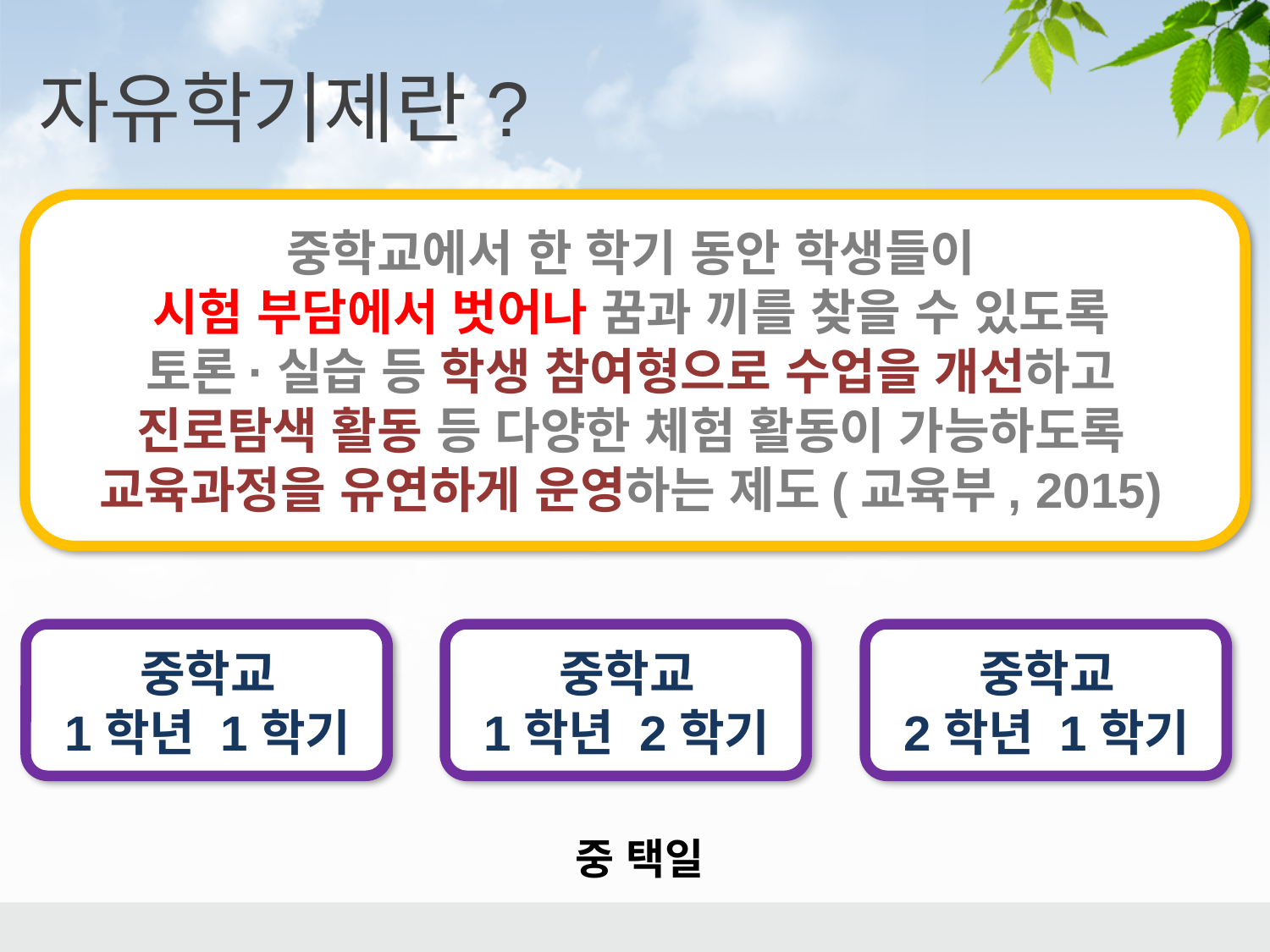

자유학기제란?

중학교에서 한 학기 동안 학생들이
시험 부담에서 벗어나 꿈과 끼를 찾을 수 있도록
토론·실습 등 학생 참여형으로 수업을 개선하고
진로탐색 활동 등 다양한 체험 활동이 가능하도록 교육과정을 유연하게 운영하는 제도(교육부, 2015)

중학교
1학년 1학기
중학교
1학년 2학기
중학교
2학년 1학기
 중 택일